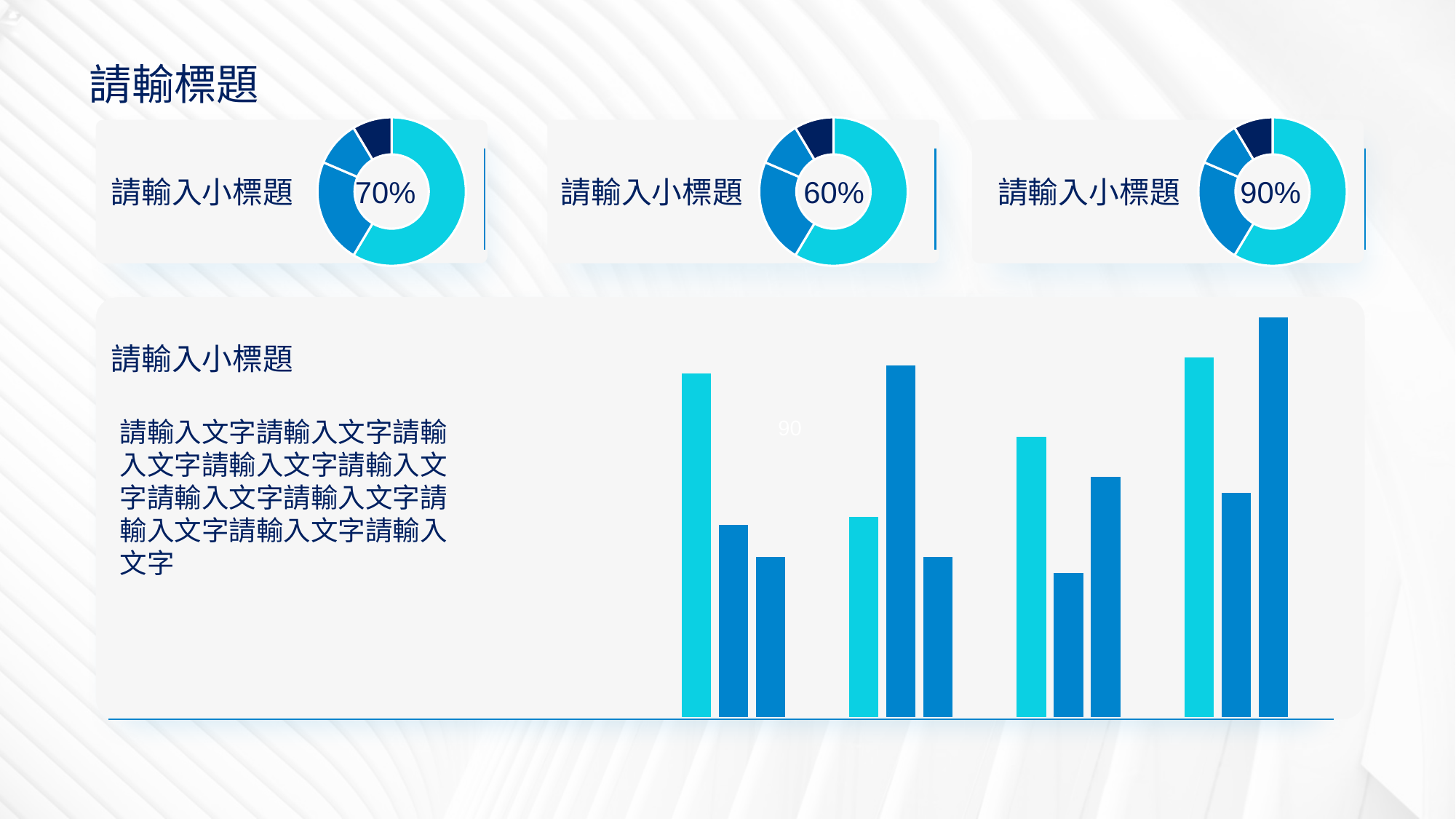

請輸標題

### Chart

| Category | 銷售 |
|---|---|
| 第一季 | 8.2 |
| 第二季 | 3.2 |
| 第三季 | 1.4 |
| 第四季 | 1.2 |

### Chart

| Category | 銷售 |
|---|---|
| 第一季 | 8.2 |
| 第二季 | 3.2 |
| 第三季 | 1.4 |
| 第四季 | 1.2 |

### Chart

| Category | 銷售 |
|---|---|
| 第一季 | 8.2 |
| 第二季 | 3.2 |
| 第三季 | 1.4 |
| 第四季 | 1.2 |

請輸入小標題
70%
請輸入小標題
60%
請輸入小標題
90%
3

### Chart

| Category | 數列 1 | 數列 2 | 數列 3 |
|---|---|---|---|
| 類別 1 | 4.3 | 2.4 | 2.0 |
| 類別 2 | 2.5 | 4.4 | 2.0 |
| 類別 3 | 3.5 | 1.8 | 3.0 |
| 類別 4 | 4.5 | 2.8 | 5.0 |
請輸入小標題
請輸入文字請輸入文字請輸入文字請輸入文字請輸入文字請輸入文字請輸入文字請輸入文字請輸入文字請輸入文字
90